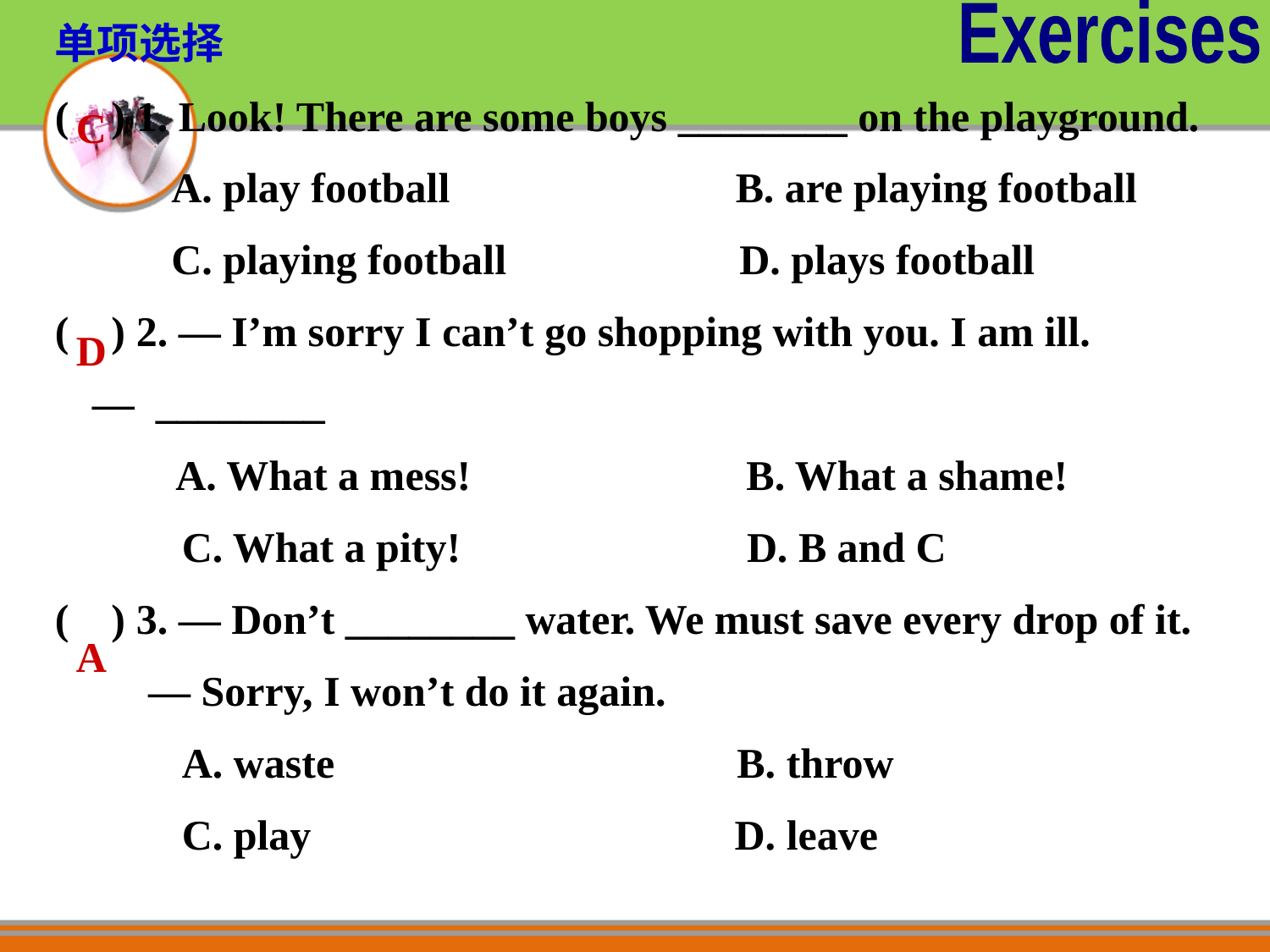

Exercises
单项选择
(    ) 1. Look! There are some boys ________ on the playground.
           A. play football                           B. are playing football
           C. playing football                      D. plays football
(    ) 2. — I’m sorry I can’t go shopping with you. I am ill.
    —  ________
               A. What a mess!                          B. What a shame!
            C. What a pity!                           D. B and C
(    ) 3. — Don’t ________ water. We must save every drop of it.
         — Sorry, I won’t do it again.
            A. waste                                      B. throw
            C. play                                        D. leave
C
D
A